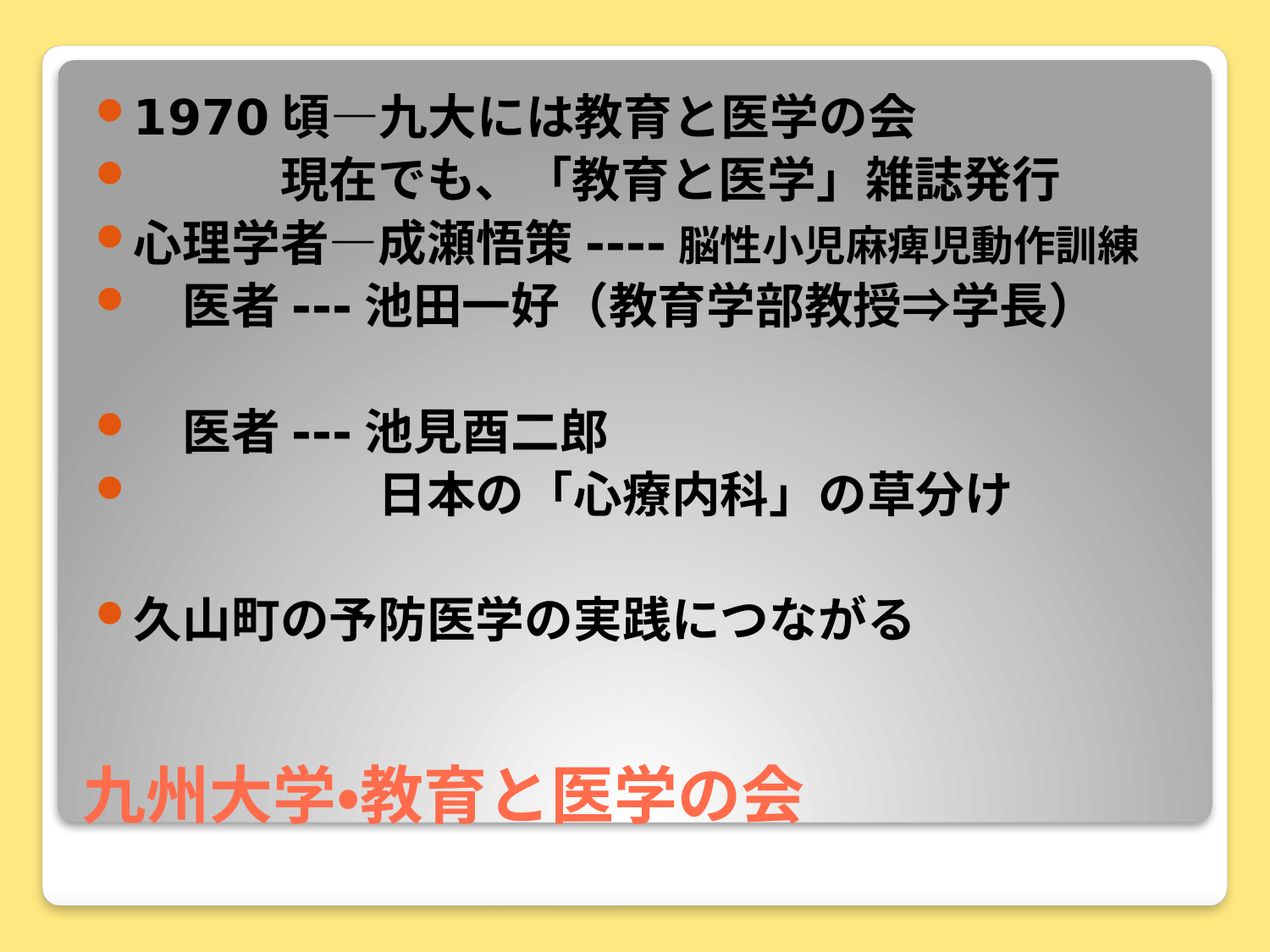

1970頃—九大には教育と医学の会
　　　現在でも、「教育と医学」雑誌発行
心理学者—成瀬悟策----脳性小児麻痺児動作訓練
　医者---池田一好（教育学部教授⇒学長）

　医者---池見酉二郎
　　　　　日本の「心療内科」の草分け

久山町の予防医学の実践につながる
# 九州大学・教育と医学の会